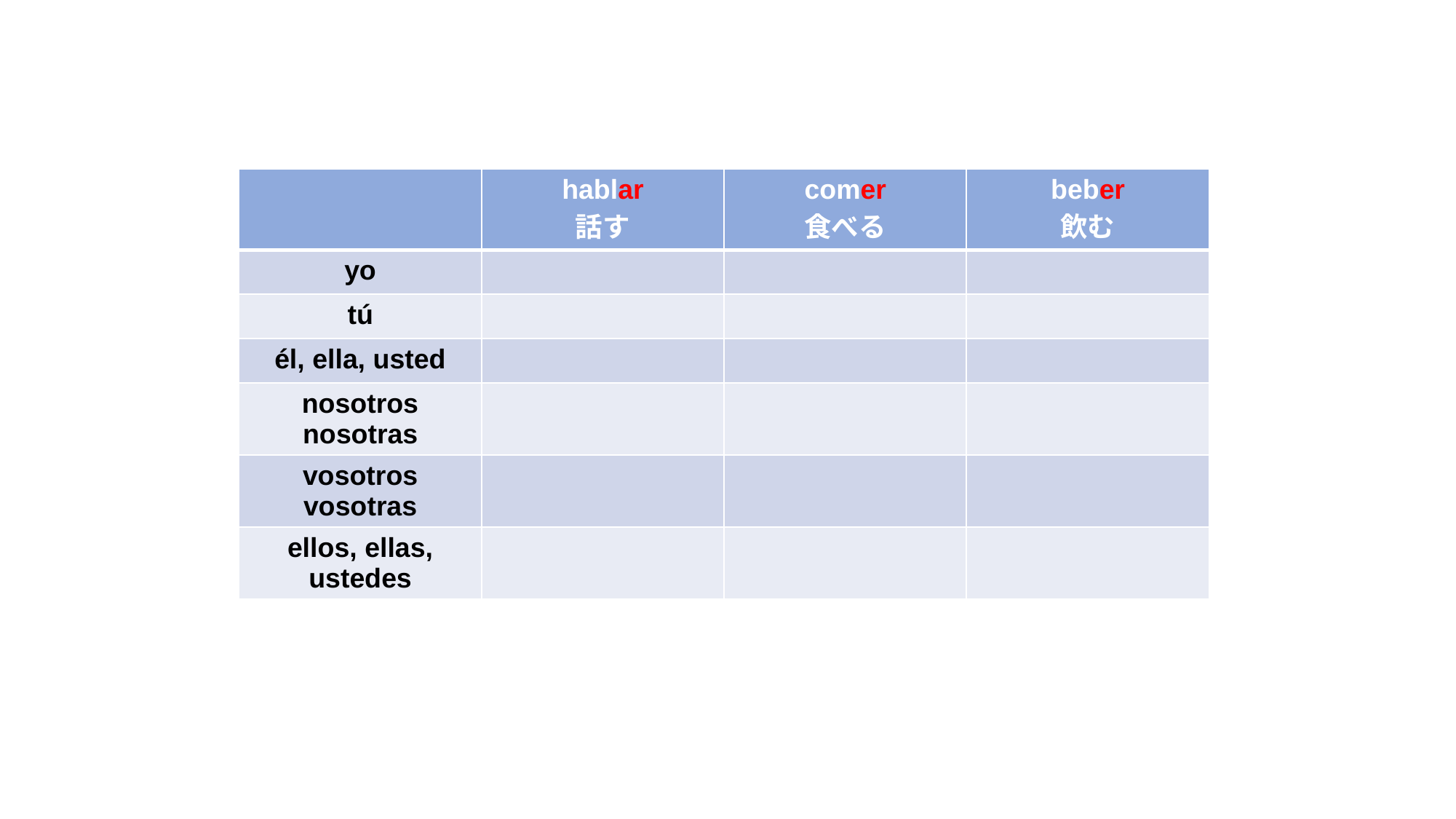

|  | hablar 話す | comer 食べる | beber 飲む |
| --- | --- | --- | --- |
| yo |  |  |  |
| tú |  |  |  |
| él, ella, usted |  |  |  |
| nosotros nosotras |  |  |  |
| vosotros vosotras |  |  |  |
| ellos, ellas, ustedes |  |  |  |